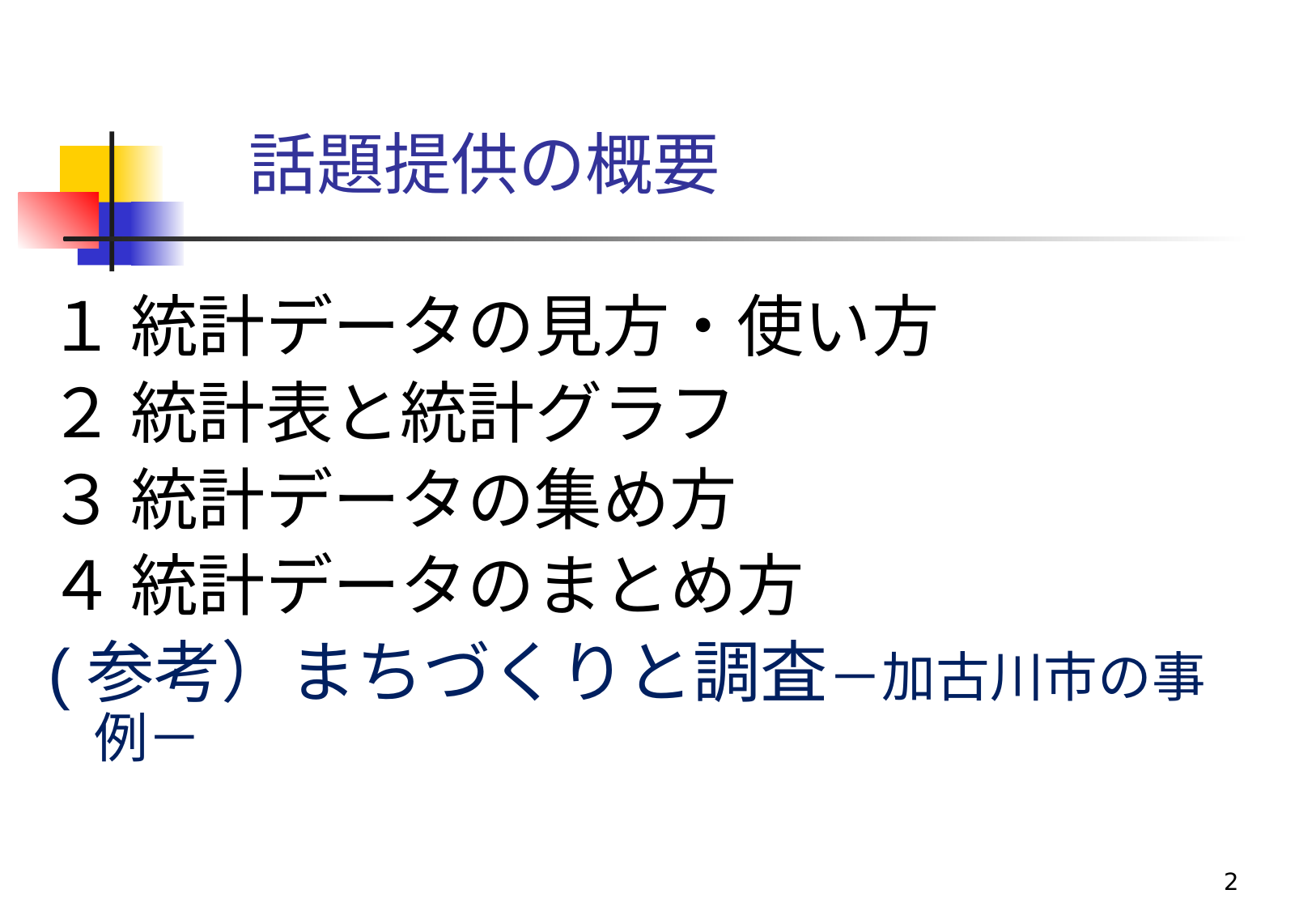

# 話題提供の概要
１ 統計データの見方・使い方
２ 統計表と統計グラフ
３ 統計データの集め方
４ 統計データのまとめ方
(参考）まちづくりと調査－加古川市の事例－
2